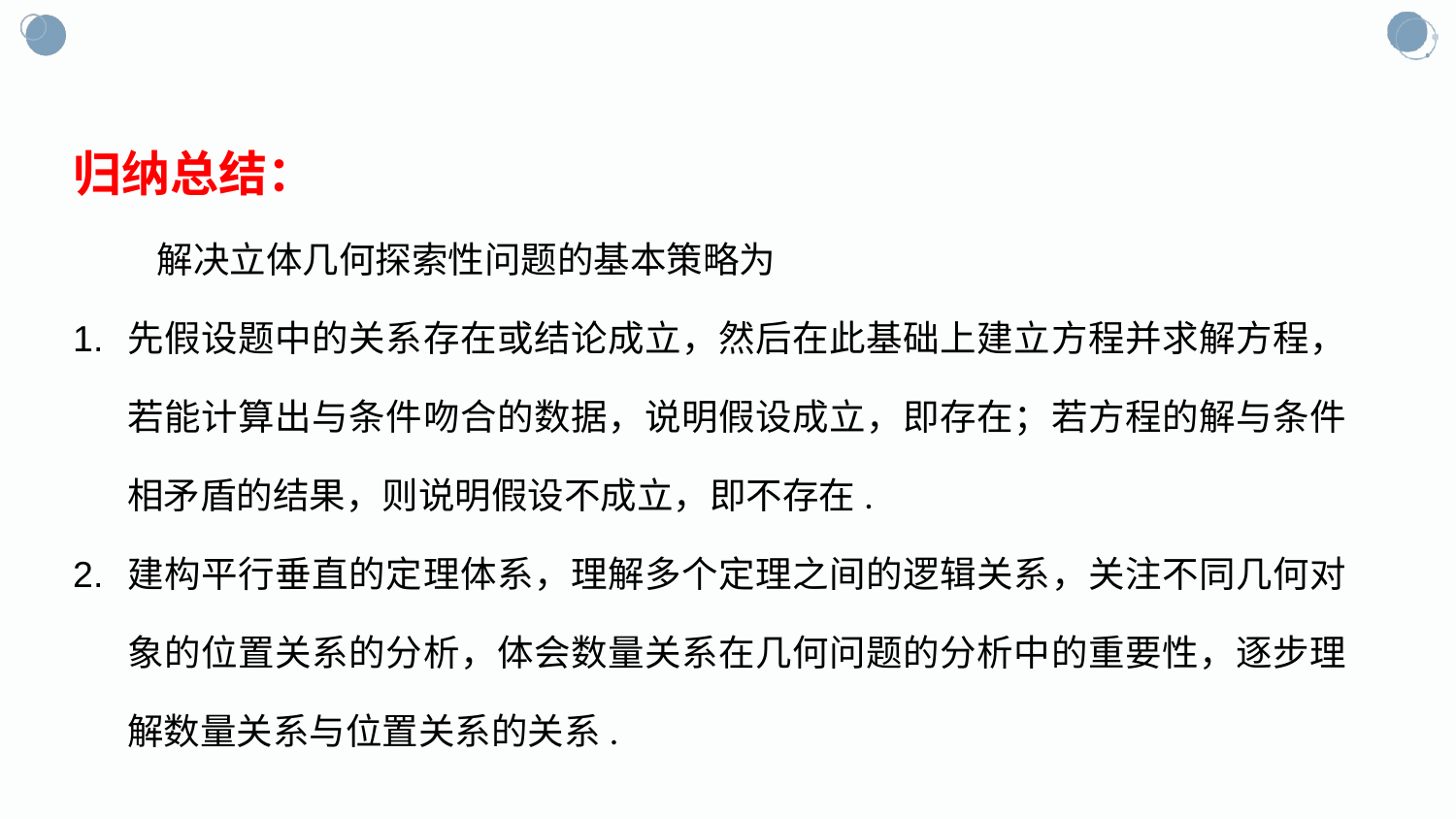

归纳总结：
    解决立体几何探索性问题的基本策略为
先假设题中的关系存在或结论成立，然后在此基础上建立方程并求解方程，若能计算出与条件吻合的数据，说明假设成立，即存在；若方程的解与条件相矛盾的结果，则说明假设不成立，即不存在.
建构平行垂直的定理体系，理解多个定理之间的逻辑关系，关注不同几何对象的位置关系的分析，体会数量关系在几何问题的分析中的重要性，逐步理解数量关系与位置关系的关系.